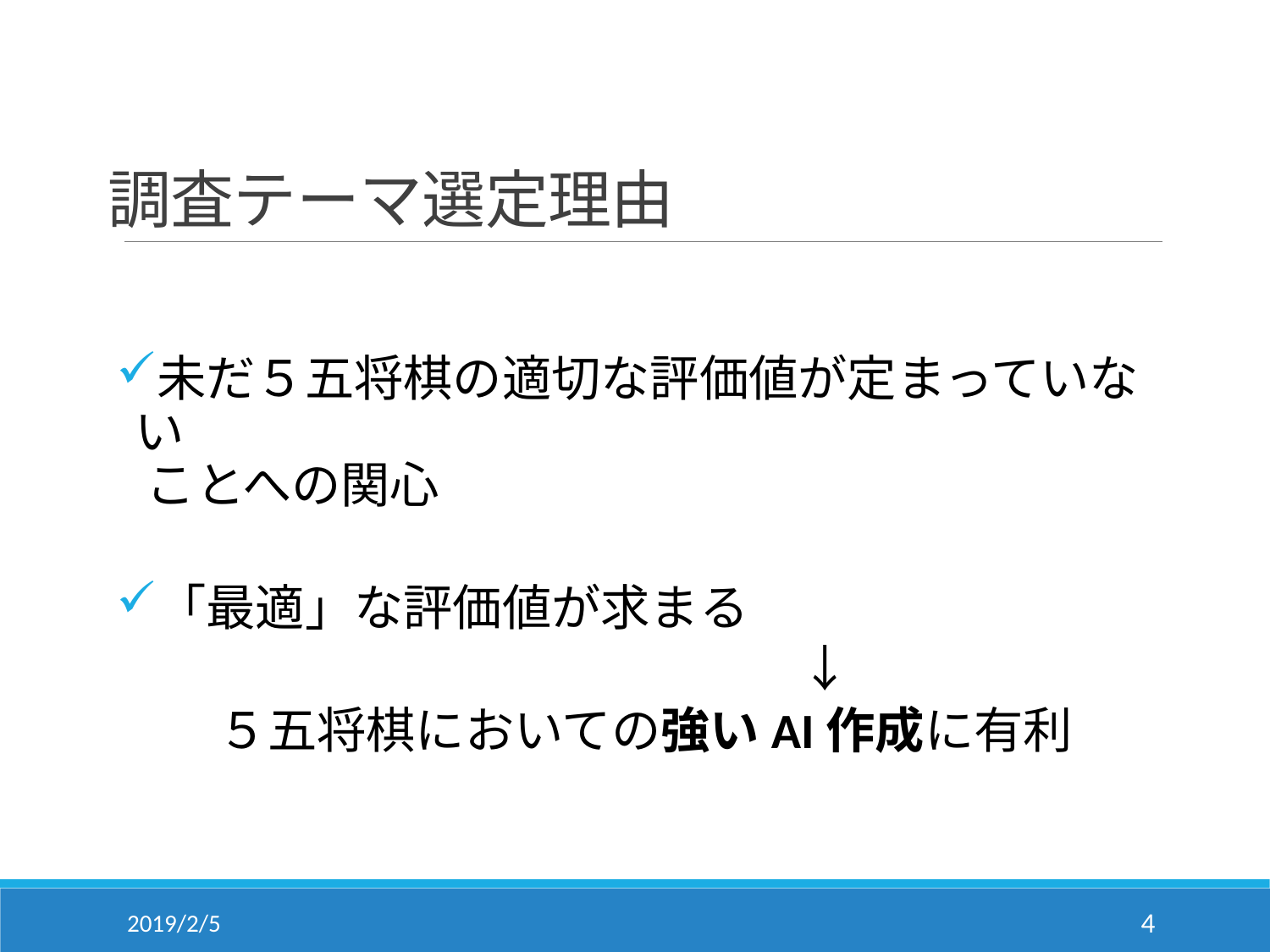

# 調査テーマ選定理由

未だ５五将棋の適切な評価値が定まっていない　
 ことへの関心

「最適」な評価値が求まる
					　↓
５五将棋においての強いAI作成に有利

2019/2/5
4